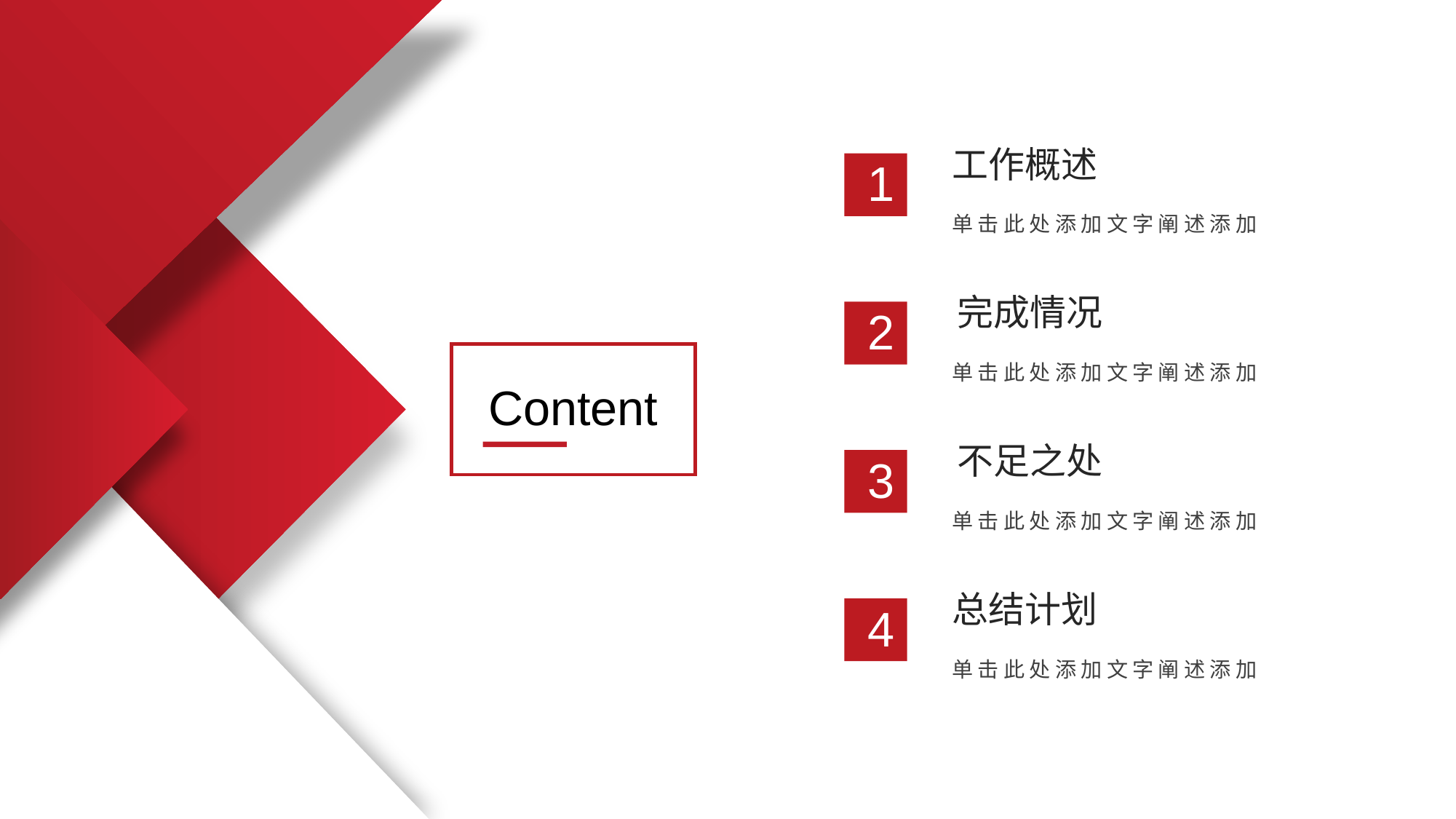

工作概述
1

单击此处添加文字阐述添加

完成情况
2

单击此处添加文字阐述添加

Content

不足之处
3

单击此处添加文字阐述添加

总结计划
4

单击此处添加文字阐述添加